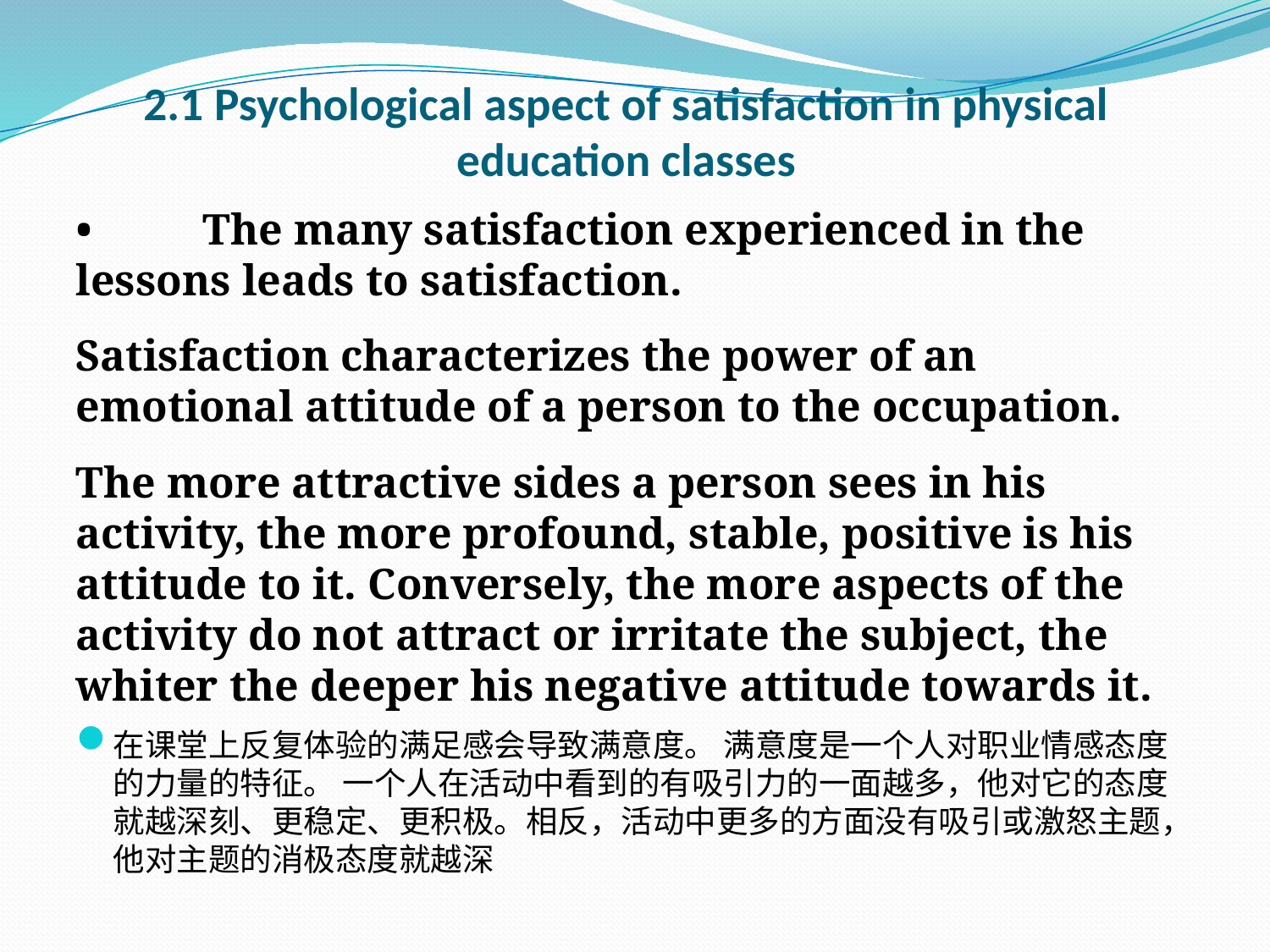

# 2.1 Psychological aspect of satisfaction in physical education classes
•	The many satisfaction experienced in the lessons leads to satisfaction.
Satisfaction characterizes the power of an emotional attitude of a person to the occupation.
The more attractive sides a person sees in his activity, the more profound, stable, positive is his attitude to it. Conversely, the more aspects of the activity do not attract or irritate the subject, the whiter the deeper his negative attitude towards it.

在课堂上反复体验的满足感会导致满意度。 满意度是一个人对职业情感态度的力量的特征。 一个人在活动中看到的有吸引力的一面越多，他对它的态度就越深刻、更稳定、更积极。相反，活动中更多的方面没有吸引或激怒主题，他对主题的消极态度就越深